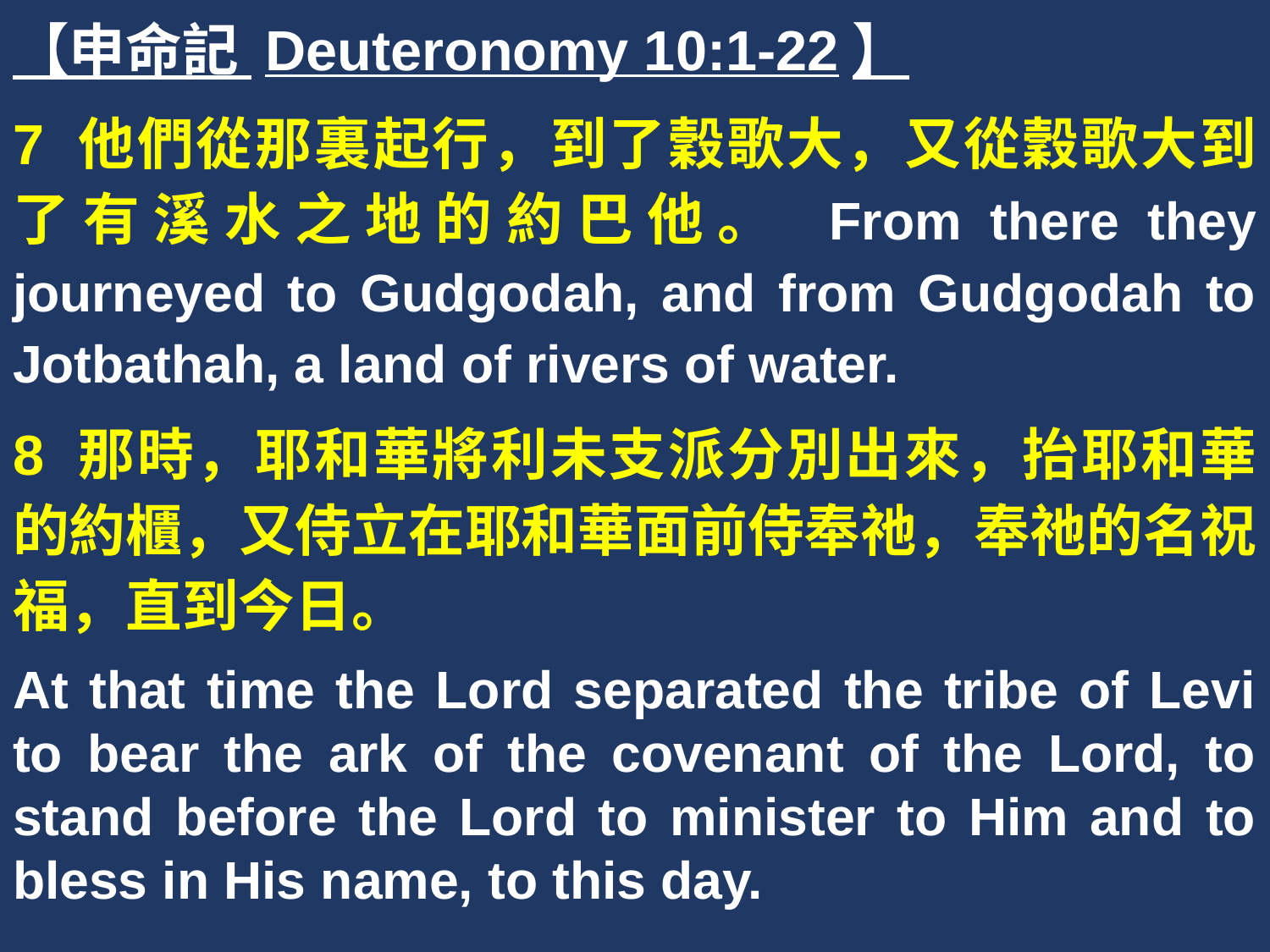

【申命記 Deuteronomy 10:1-22】
7 他們從那裏起行，到了穀歌大，又從穀歌大到了有溪水之地的約巴他。 From there they journeyed to Gudgodah, and from Gudgodah to Jotbathah, a land of rivers of water.
8 那時，耶和華將利未支派分別出來，抬耶和華的約櫃，又侍立在耶和華面前侍奉祂，奉祂的名祝福，直到今日。
At that time the Lord separated the tribe of Levi to bear the ark of the covenant of the Lord, to stand before the Lord to minister to Him and to bless in His name, to this day.